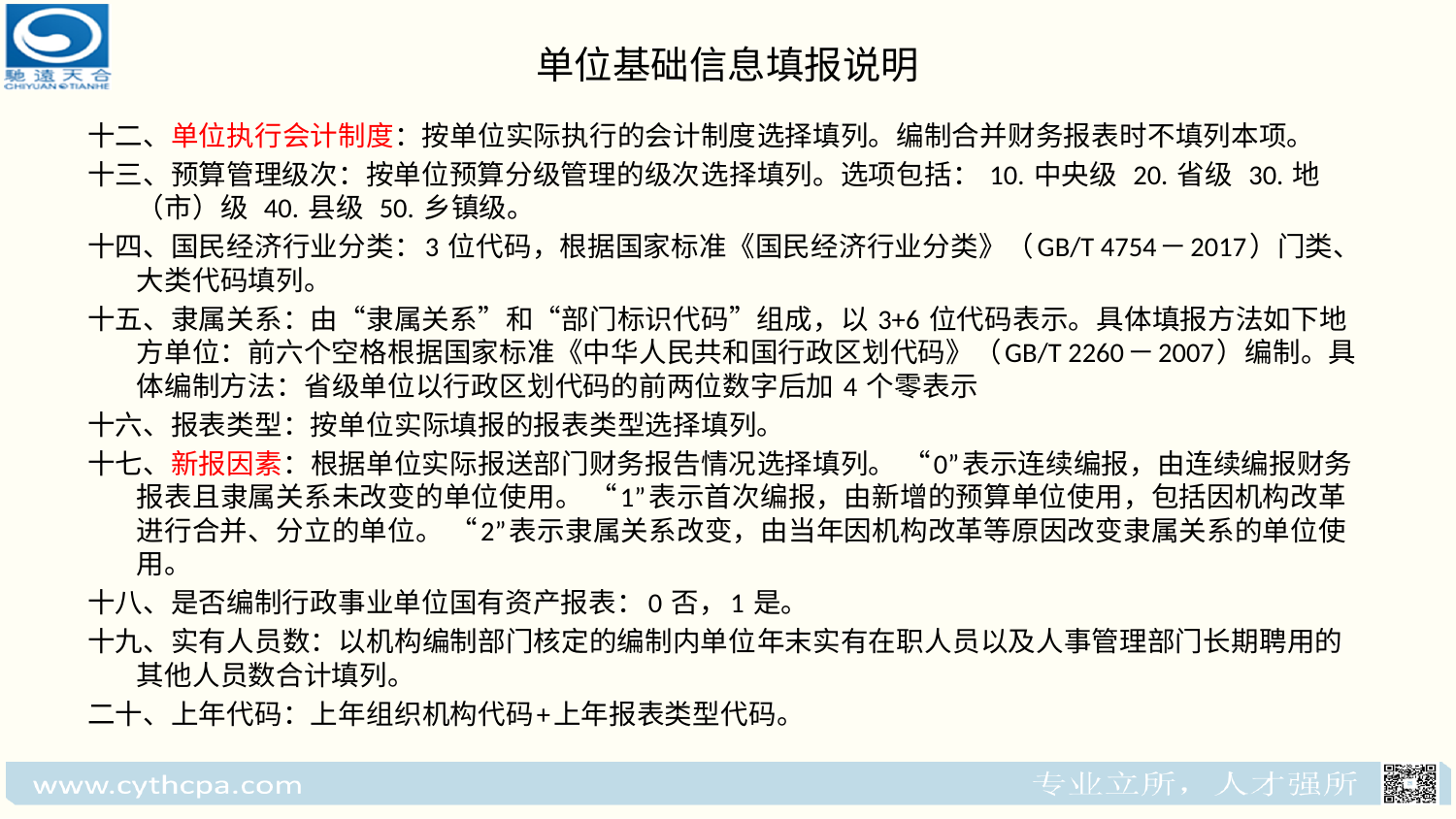

# 单位基础信息填报说明
十二、单位执行会计制度：按单位实际执行的会计制度选择填列。编制合并财务报表时不填列本项。
十三、预算管理级次：按单位预算分级管理的级次选择填列。选项包括： 10. 中央级  20. 省级  30. 地（市）级  40. 县级  50. 乡镇级。
十四、国民经济行业分类：3 位代码，根据国家标准《国民经济行业分类》（GB/T 4754－2017）门类、大类代码填列。
十五、隶属关系：由“隶属关系”和“部门标识代码”组成，以 3+6 位代码表示。具体填报方法如下地方单位：前六个空格根据国家标准《中华人民共和国行政区划代码》（GB/T 2260－2007）编制。具体编制方法：省级单位以行政区划代码的前两位数字后加 4 个零表示
十六、报表类型：按单位实际填报的报表类型选择填列。
十七、新报因素：根据单位实际报送部门财务报告情况选择填列。 “0”表示连续编报，由连续编报财务报表且隶属关系未改变的单位使用。 “1”表示首次编报，由新增的预算单位使用，包括因机构改革进行合并、分立的单位。 “2”表示隶属关系改变，由当年因机构改革等原因改变隶属关系的单位使用。
十八、是否编制行政事业单位国有资产报表：0 否，1 是。
十九、实有人员数：以机构编制部门核定的编制内单位年末实有在职人员以及人事管理部门长期聘用的其他人员数合计填列。
二十、上年代码：上年组织机构代码+上年报表类型代码。